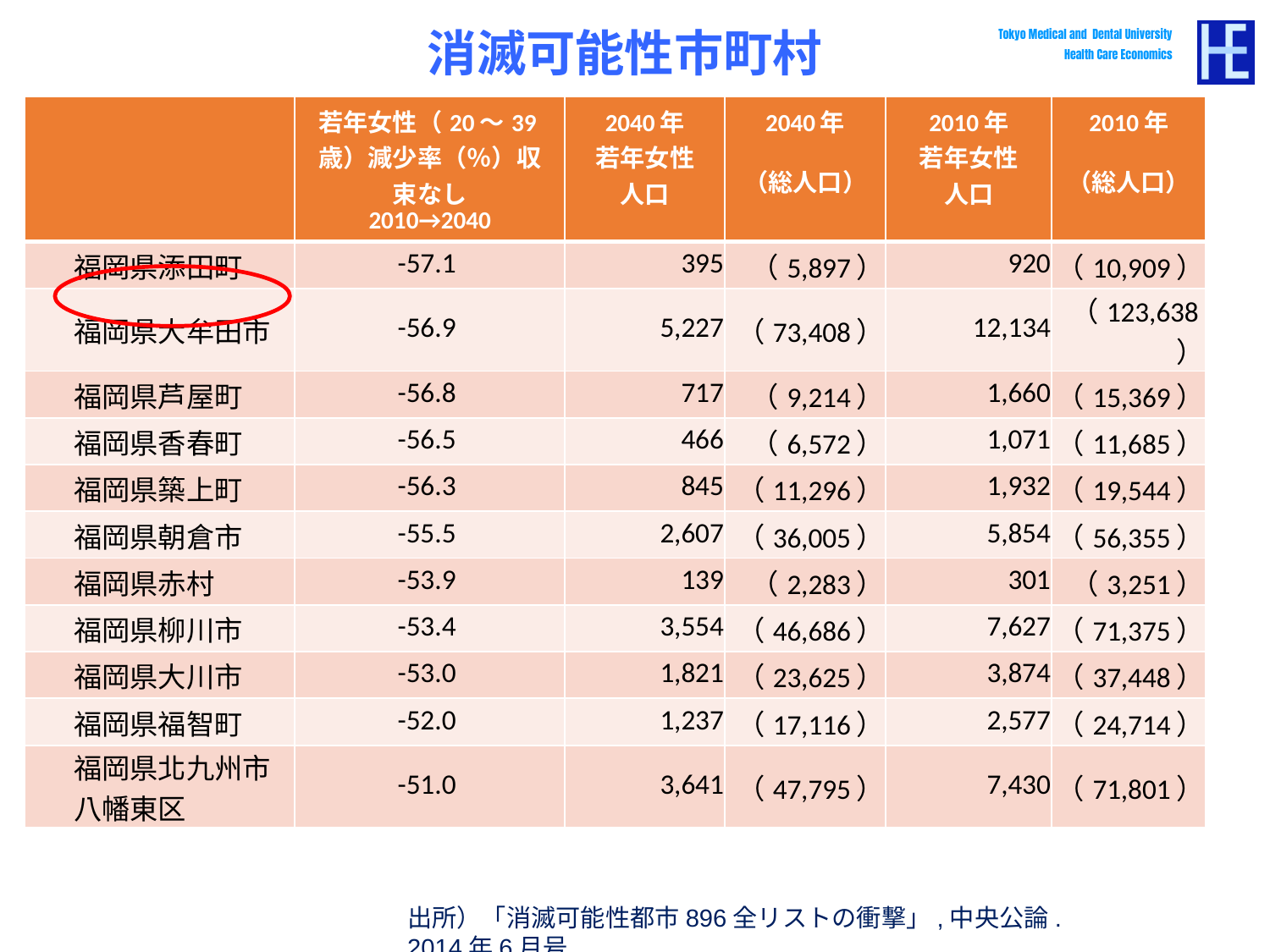

消滅可能性市町村
|  | 若年女性（20～39歳）減少率（％）収束なし 2010→2040 | 2040年 若年女性 人口 | 2040年 （総人口） | 2010年 若年女性 人口 | 2010年 （総人口） |
| --- | --- | --- | --- | --- | --- |
| 福岡県添田町 | -57.1 | 395 | （5,897） | 920 | （10,909） |
| 福岡県大牟田市 | -56.9 | 5,227 | （73,408） | 12,134 | （123,638） |
| 福岡県芦屋町 | -56.8 | 717 | （9,214） | 1,660 | （15,369） |
| 福岡県香春町 | -56.5 | 466 | （6,572） | 1,071 | （11,685） |
| 福岡県築上町 | -56.3 | 845 | （11,296） | 1,932 | （19,544） |
| 福岡県朝倉市 | -55.5 | 2,607 | （36,005） | 5,854 | （56,355） |
| 福岡県赤村 | -53.9 | 139 | （2,283） | 301 | （3,251） |
| 福岡県柳川市 | -53.4 | 3,554 | （46,686） | 7,627 | （71,375） |
| 福岡県大川市 | -53.0 | 1,821 | （23,625） | 3,874 | （37,448） |
| 福岡県福智町 | -52.0 | 1,237 | （17,116） | 2,577 | （24,714） |
| 福岡県北九州市八幡東区 | -51.0 | 3,641 | （47,795） | 7,430 | （71,801） |

出所）「消滅可能性都市896全リストの衝撃」,中央公論.　2014年6月号.